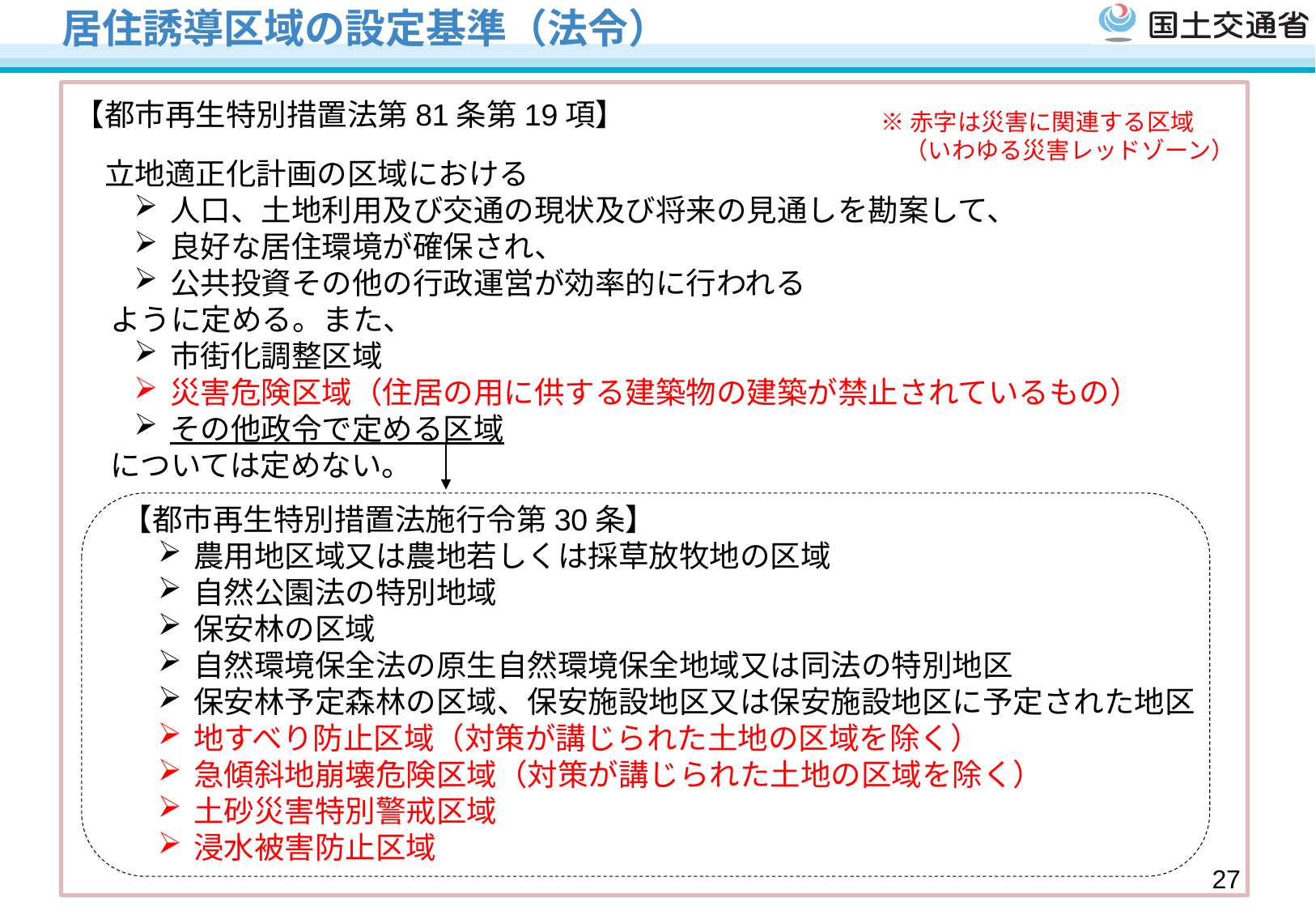

# 居住誘導区域の設定基準（法令）

【都市再生特別措置法第81条第19項】

　立地適正化計画の区域における
人口、土地利用及び交通の現状及び将来の見通しを勘案して、
良好な居住環境が確保され、
公共投資その他の行政運営が効率的に行われる
ように定める。また、
市街化調整区域
災害危険区域（住居の用に供する建築物の建築が禁止されているもの）
その他政令で定める区域
については定めない。

【都市再生特別措置法施行令第30条】
農用地区域又は農地若しくは採草放牧地の区域
自然公園法の特別地域
保安林の区域
自然環境保全法の原生自然環境保全地域又は同法の特別地区
保安林予定森林の区域、保安施設地区又は保安施設地区に予定された地区
地すべり防止区域（対策が講じられた土地の区域を除く）
急傾斜地崩壊危険区域（対策が講じられた土地の区域を除く）
土砂災害特別警戒区域
浸水被害防止区域
※赤字は災害に関連する区域
　（いわゆる災害レッドゾーン）

27